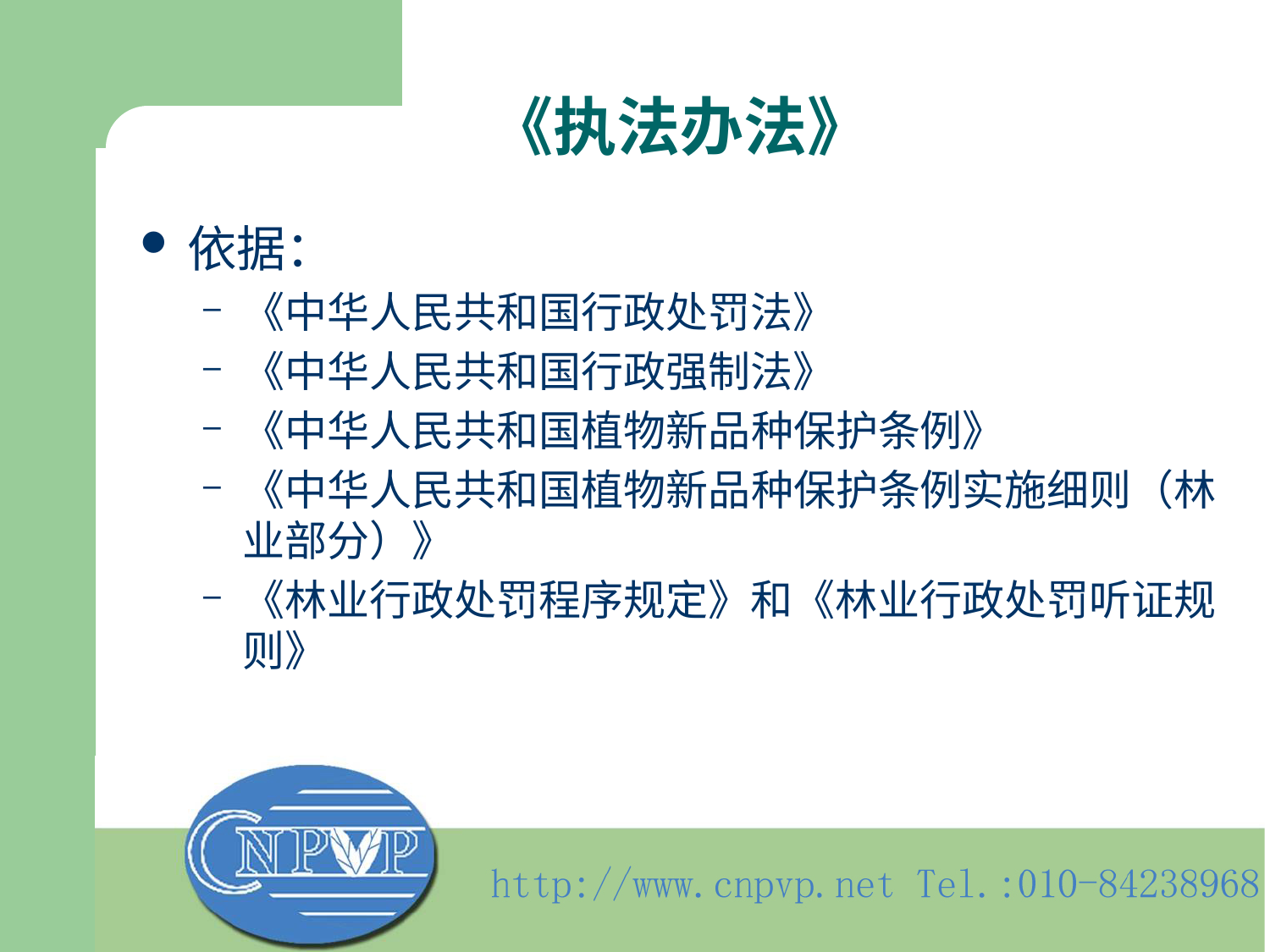

# 《执法办法》
依据：
《中华人民共和国行政处罚法》
《中华人民共和国行政强制法》
《中华人民共和国植物新品种保护条例》
《中华人民共和国植物新品种保护条例实施细则（林业部分）》
《林业行政处罚程序规定》和《林业行政处罚听证规则》